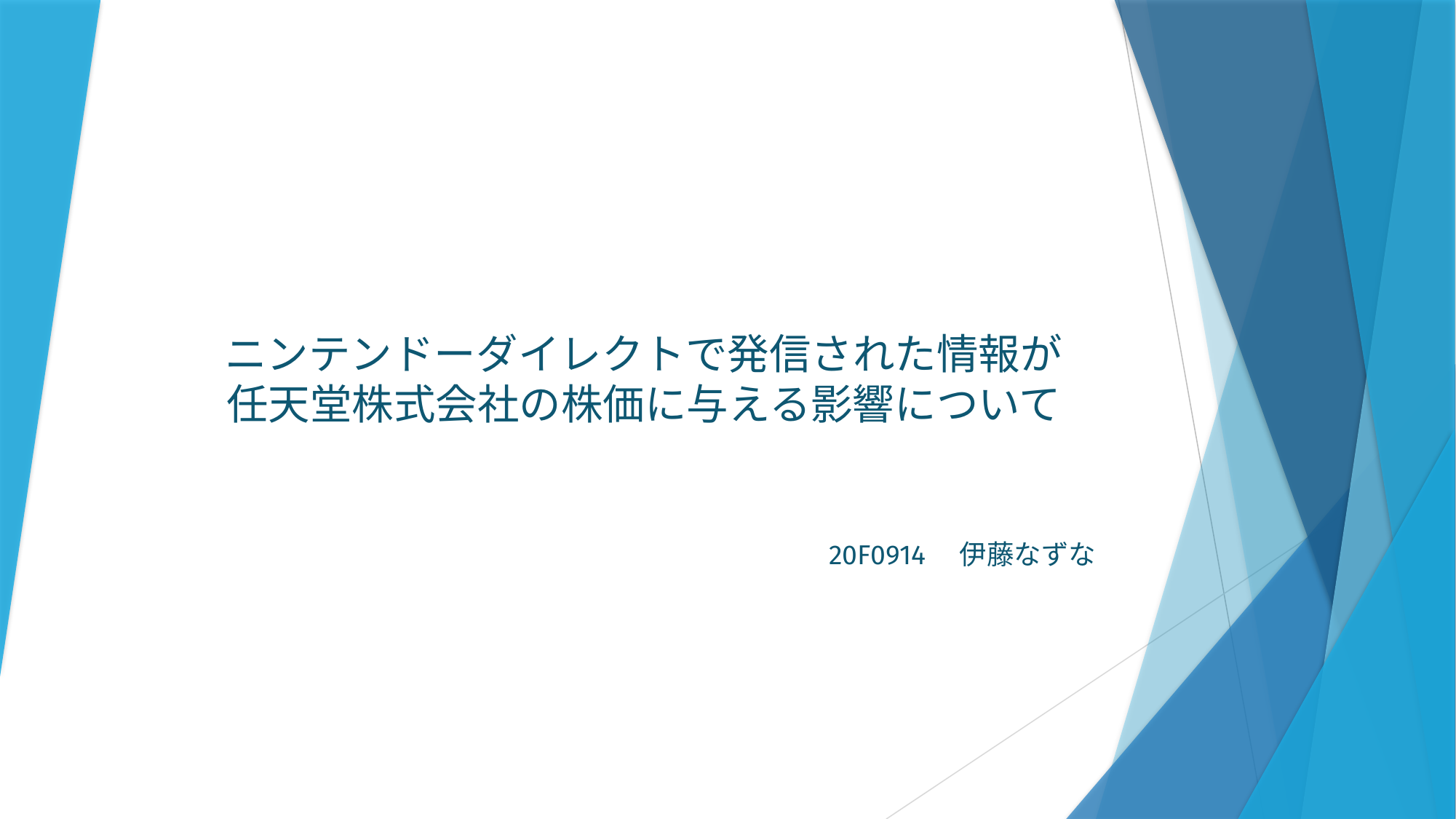

# ニンテンドーダイレクトで発信された情報が 任天堂株式会社の株価に与える影響について

20F0914　伊藤なずな